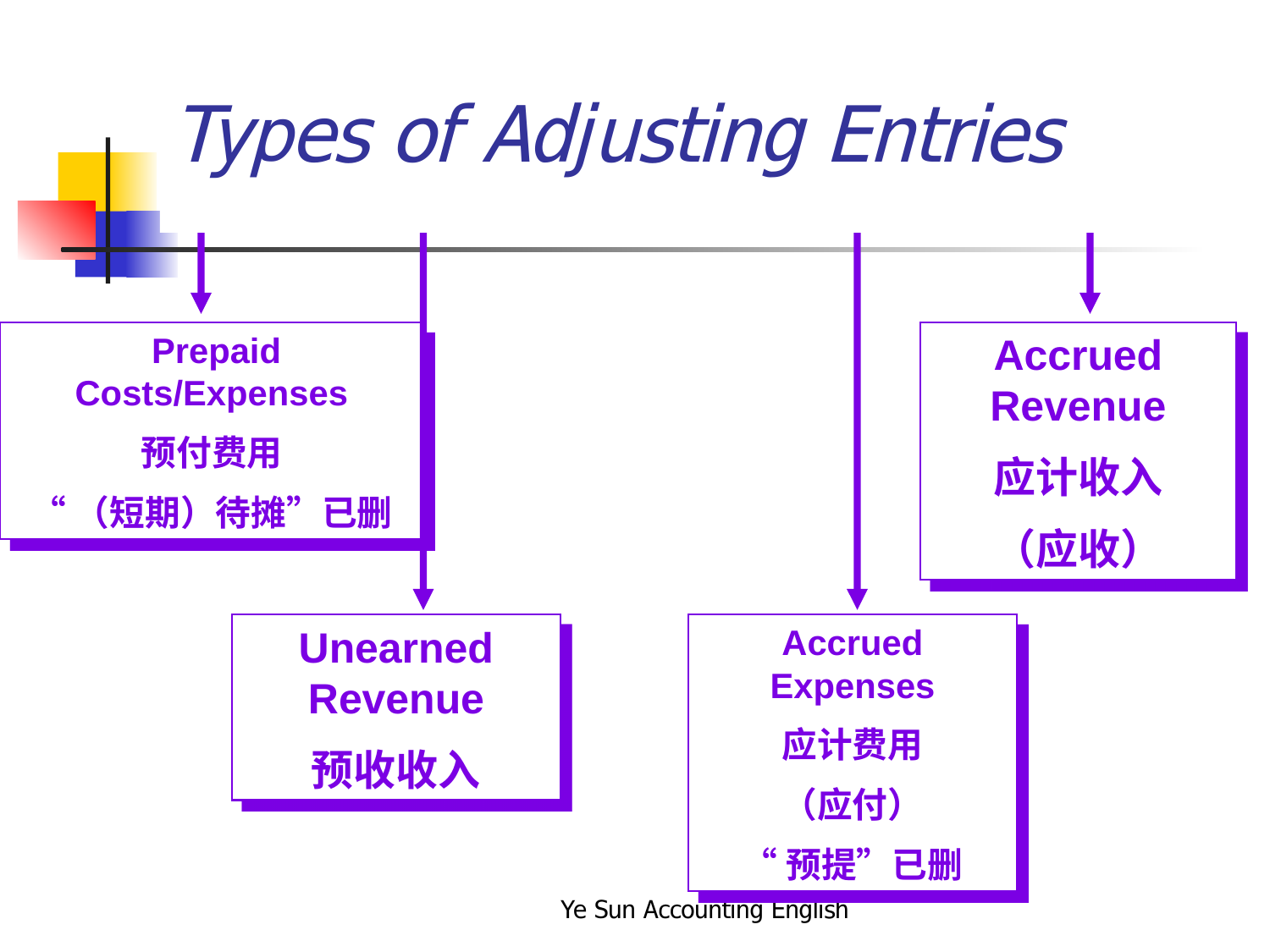

# Types of Adjusting Entries

 Prepaid Costs/Expenses
预付费用
“（短期）待摊”已删
Accrued Revenue
应计收入
（应收）
Unearned Revenue
预收收入
 Accrued  Expenses
应计费用
（应付）
“预提”已删
Ye Sun Accounting English
7